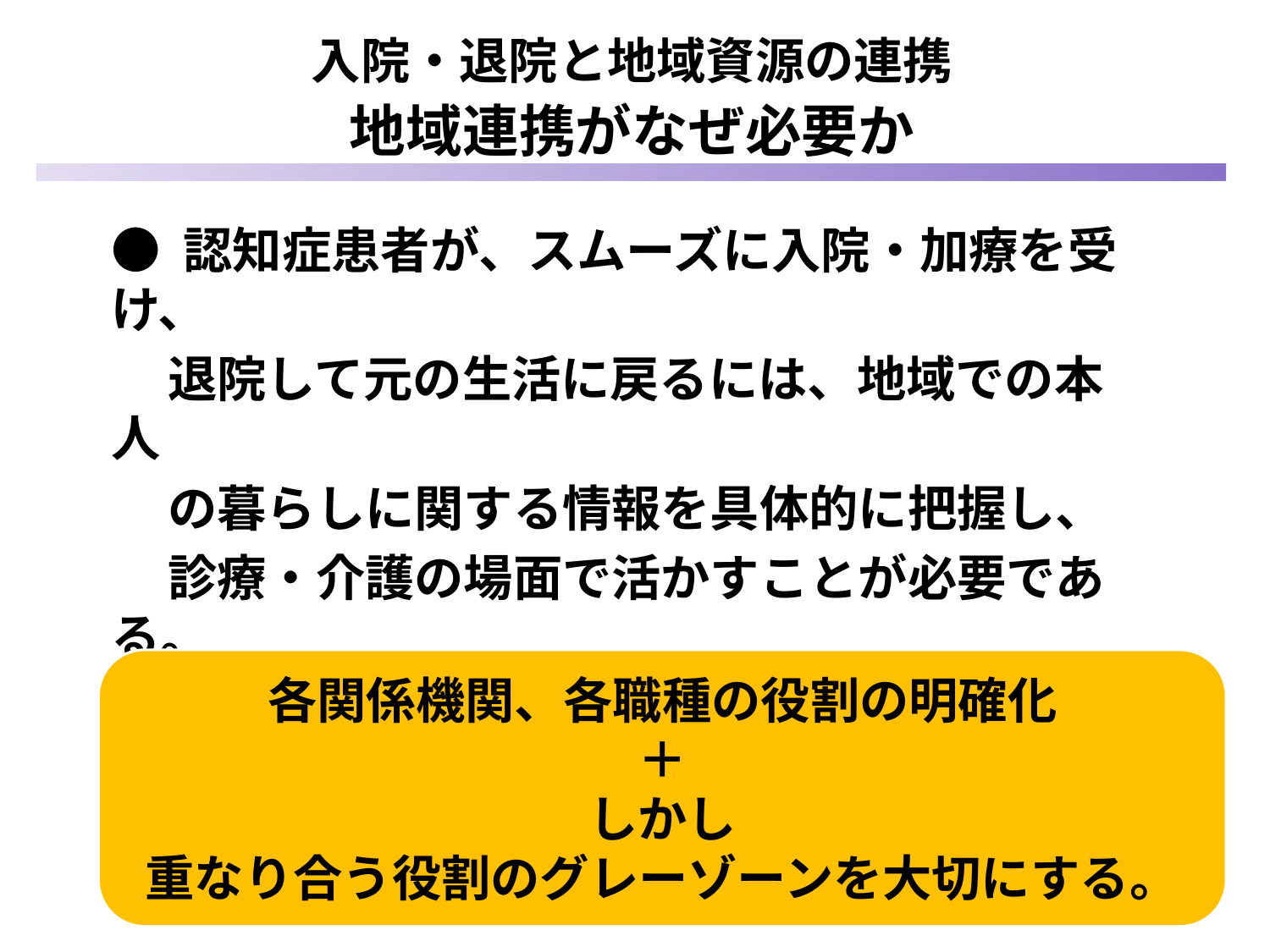

入院・退院と地域資源の連携
地域連携がなぜ必要か

● 認知症患者が、スムーズに入院・加療を受け、
    退院して元の生活に戻るには、地域での本人
    の暮らしに関する情報を具体的に把握し、
    診療・介護の場面で活かすことが必要である。
● そのためには、家族や地域の医療・介護職との
    連携が重要である。
各関係機関、各職種の役割の明確化
＋
しかし
重なり合う役割のグレーゾーンを大切にする。